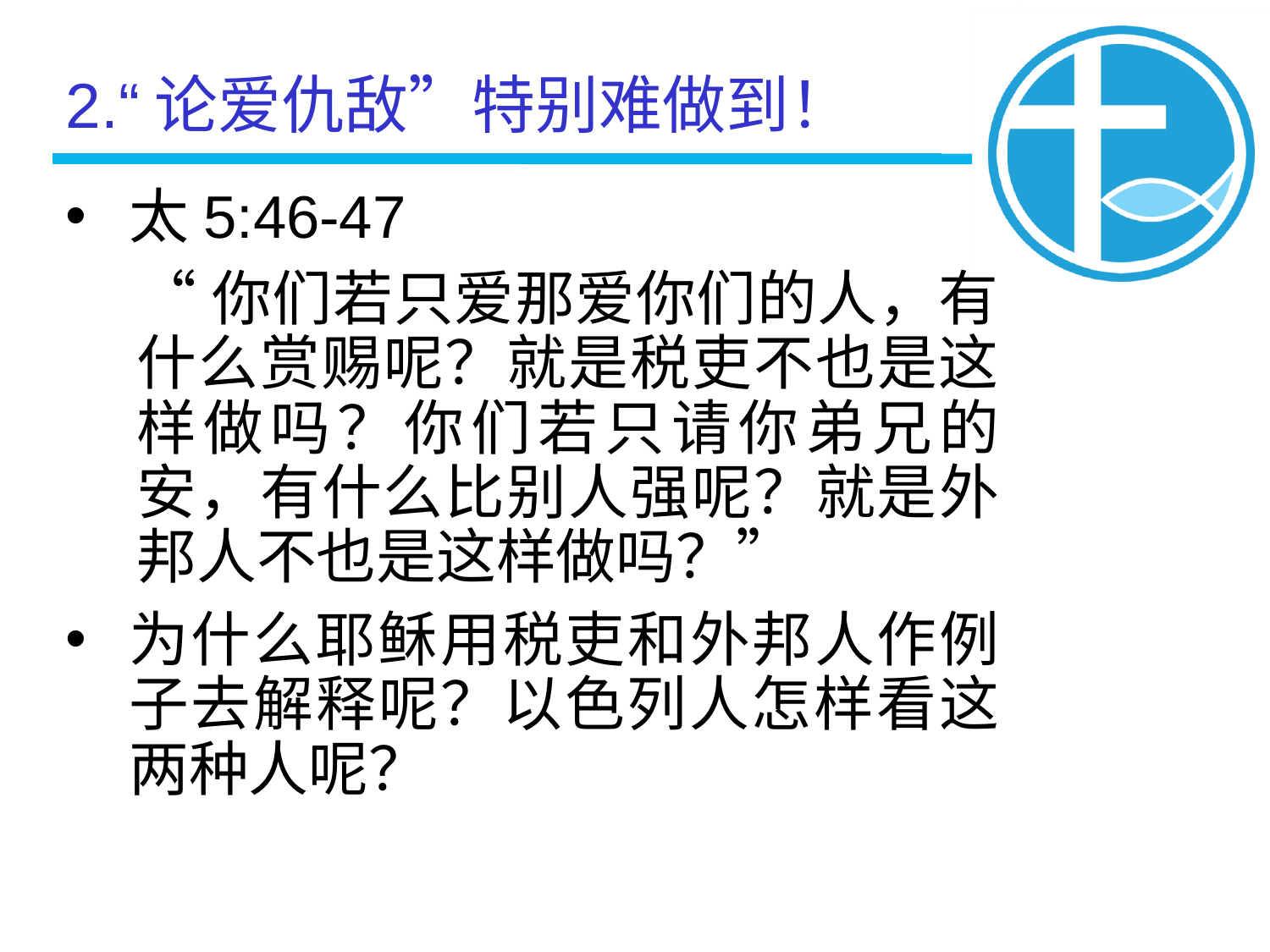

2.“论爱仇敌”特别难做到！
太5:46-47
“你们若只爱那爱你们的人，有什么赏赐呢？就是税吏不也是这样做吗？你们若只请你弟兄的安，有什么比别人强呢？就是外邦人不也是这样做吗？”
为什么耶稣用税吏和外邦人作例子去解释呢？以色列人怎样看这两种人呢？